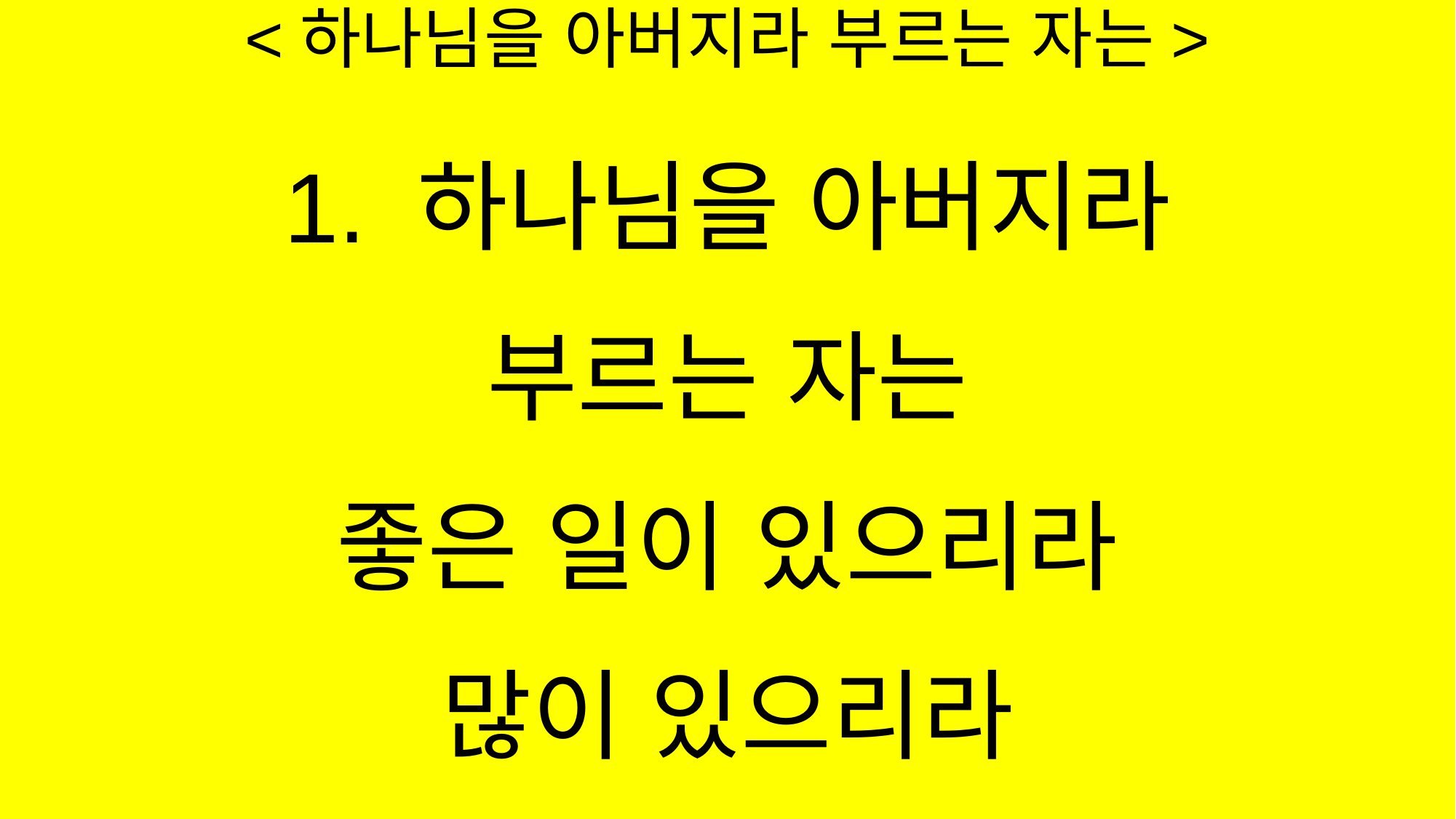

# <하나님을 아버지라 부르는 자는>
1. 하나님을 아버지라

부르는 자는

좋은 일이 있으리라

많이 있으리라